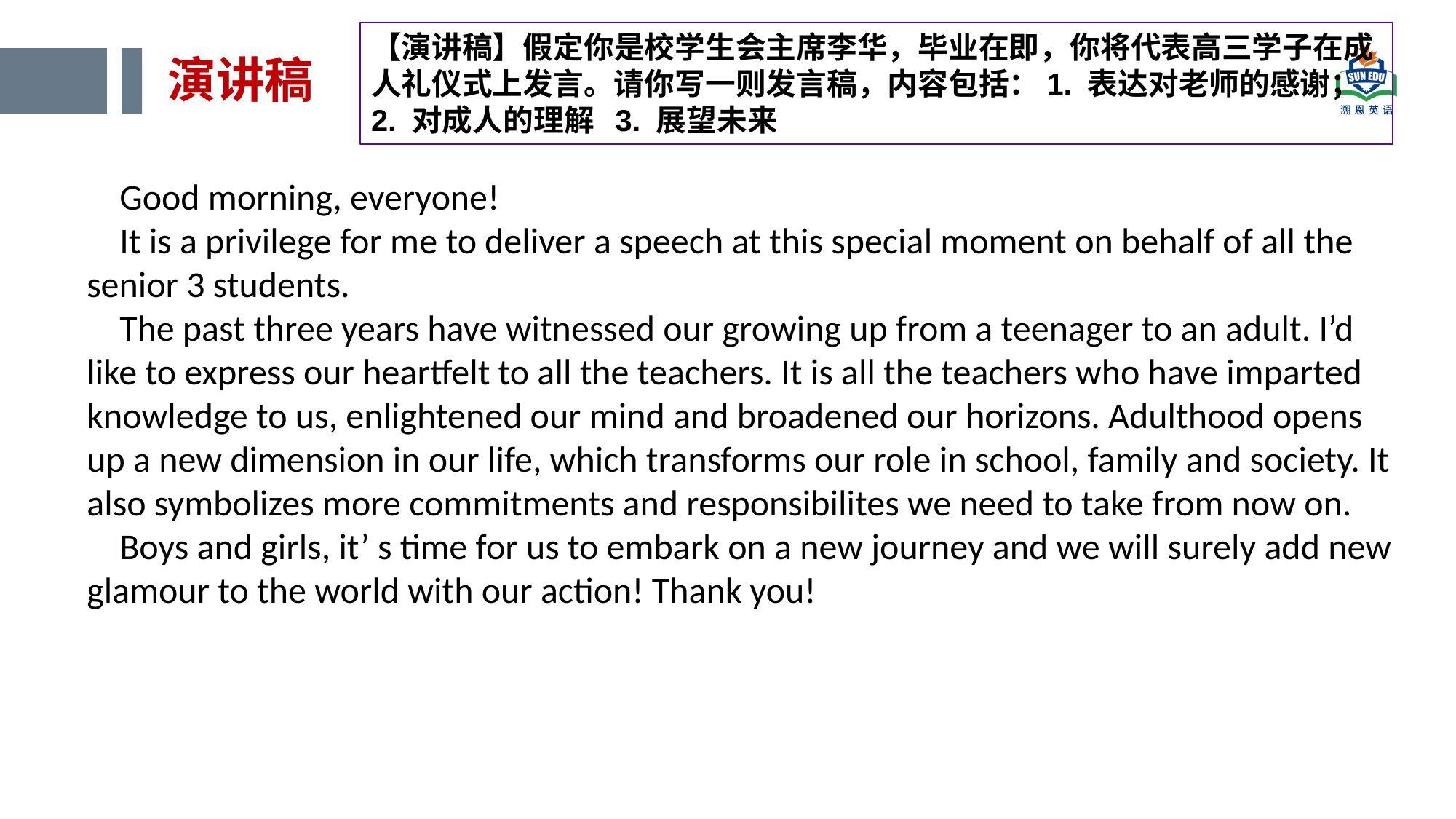

【演讲稿】假定你是校学生会主席李华，毕业在即，你将代表高三学子在成人礼仪式上发言。请你写一则发言稿，内容包括：1. 表达对老师的感谢；2. 对成人的理解  3. 展望未来
演讲稿

    Good morning, everyone!
    It is a privilege for me to deliver a speech at this special moment on behalf of all the senior 3 students.
    The past three years have witnessed our growing up from a teenager to an adult. I’d like to express our heartfelt to all the teachers. It is all the teachers who have imparted knowledge to us, enlightened our mind and broadened our horizons. Adulthood opens up a new dimension in our life, which transforms our role in school, family and society. It also symbolizes more commitments and responsibilites we need to take from now on.
    Boys and girls, it’ s time for us to embark on a new journey and we will surely add new glamour to the world with our action! Thank you!
添加标题
22